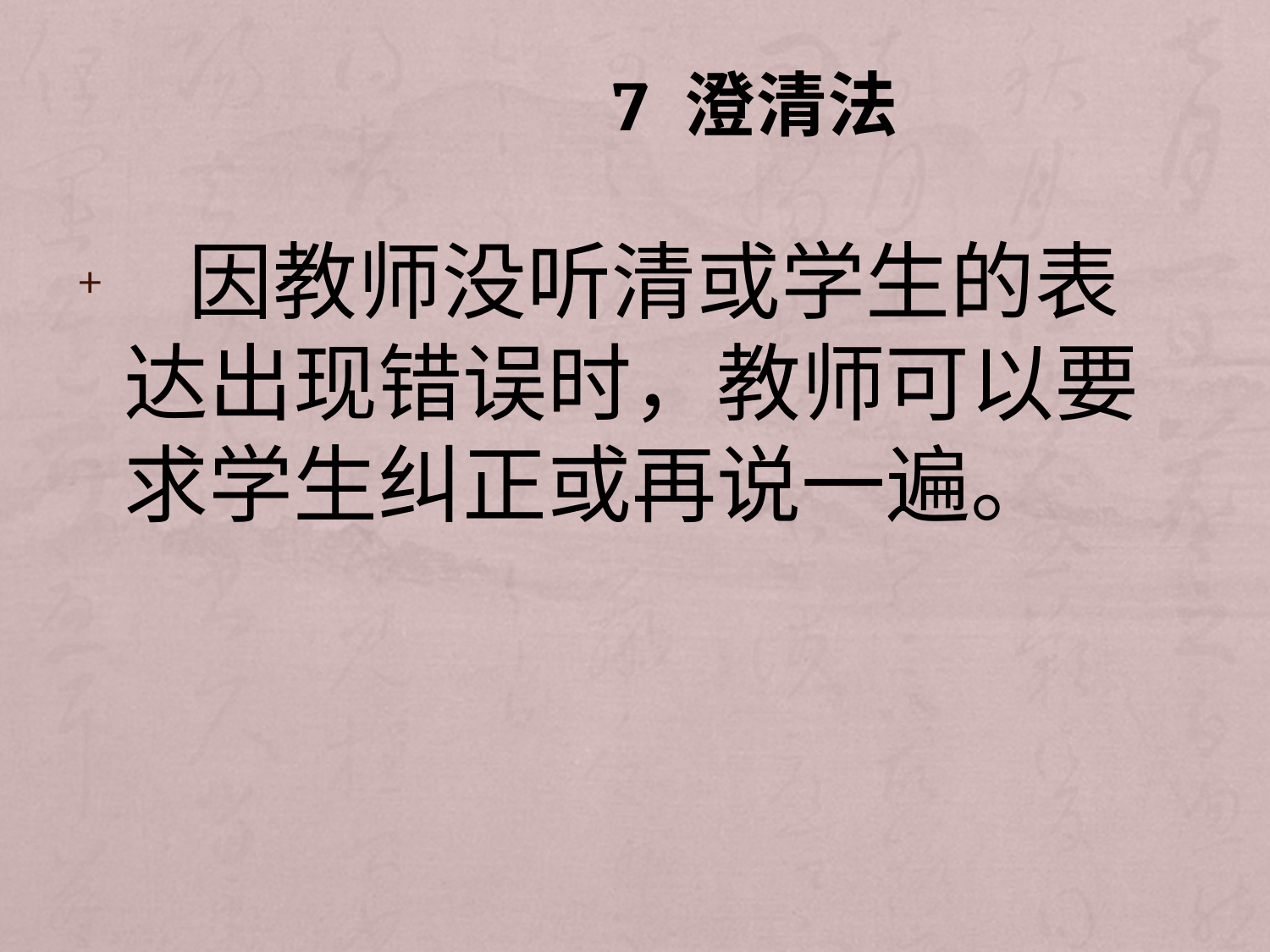

# 7 澄清法
    因教师没听清或学生的表达出现错误时，教师可以要求学生纠正或再说一遍。